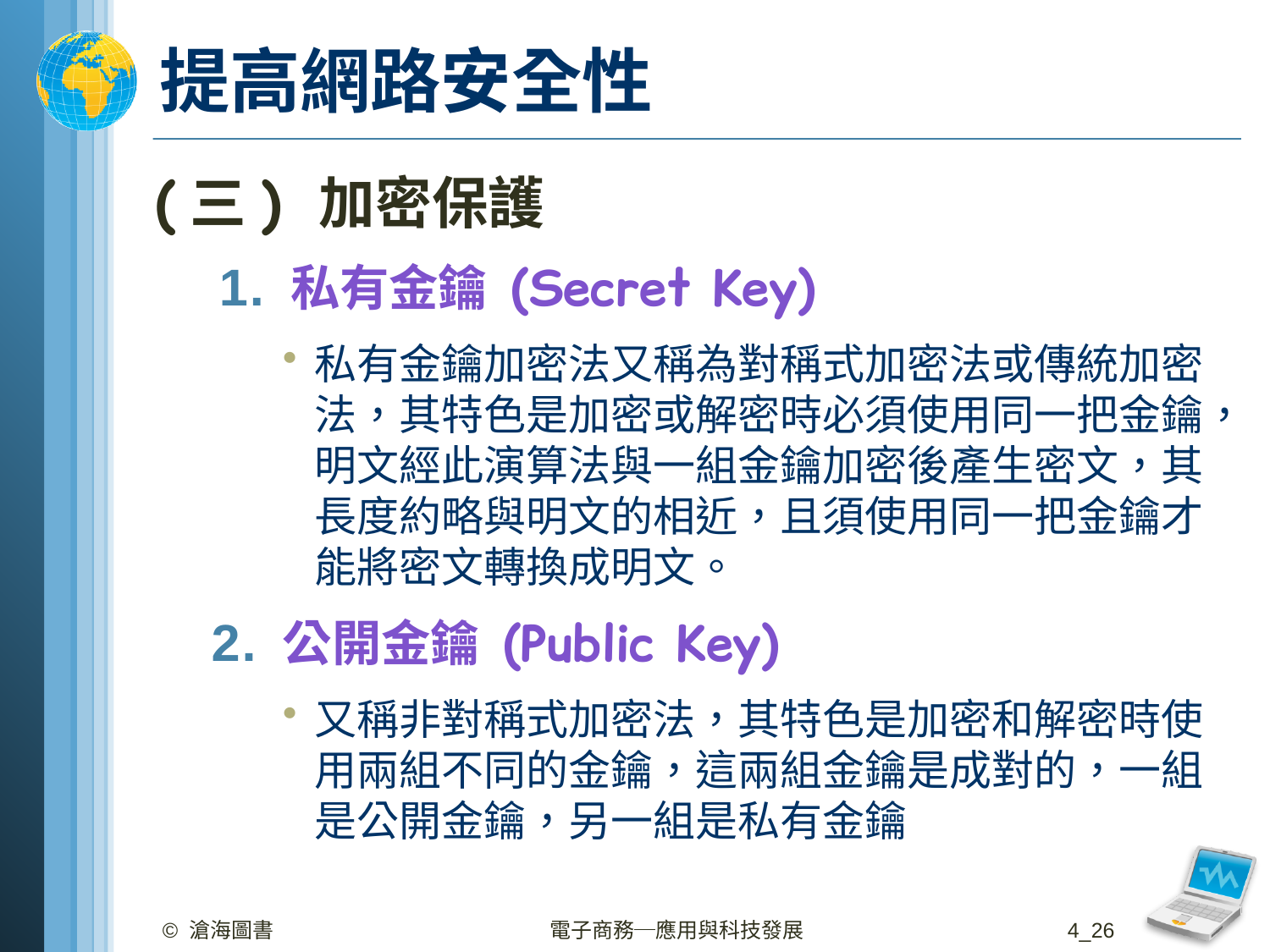

# 提高網路安全性
(三) 加密保護
私有金鑰 (Secret Key)
私有金鑰加密法又稱為對稱式加密法或傳統加密法，其特色是加密或解密時必須使用同一把金鑰，明文經此演算法與一組金鑰加密後產生密文，其長度約略與明文的相近，且須使用同一把金鑰才能將密文轉換成明文。
公開金鑰 (Public Key)
又稱非對稱式加密法，其特色是加密和解密時使用兩組不同的金鑰，這兩組金鑰是成對的，一組是公開金鑰，另一組是私有金鑰
© 滄海圖書
電子商務─應用與科技發展
4_26